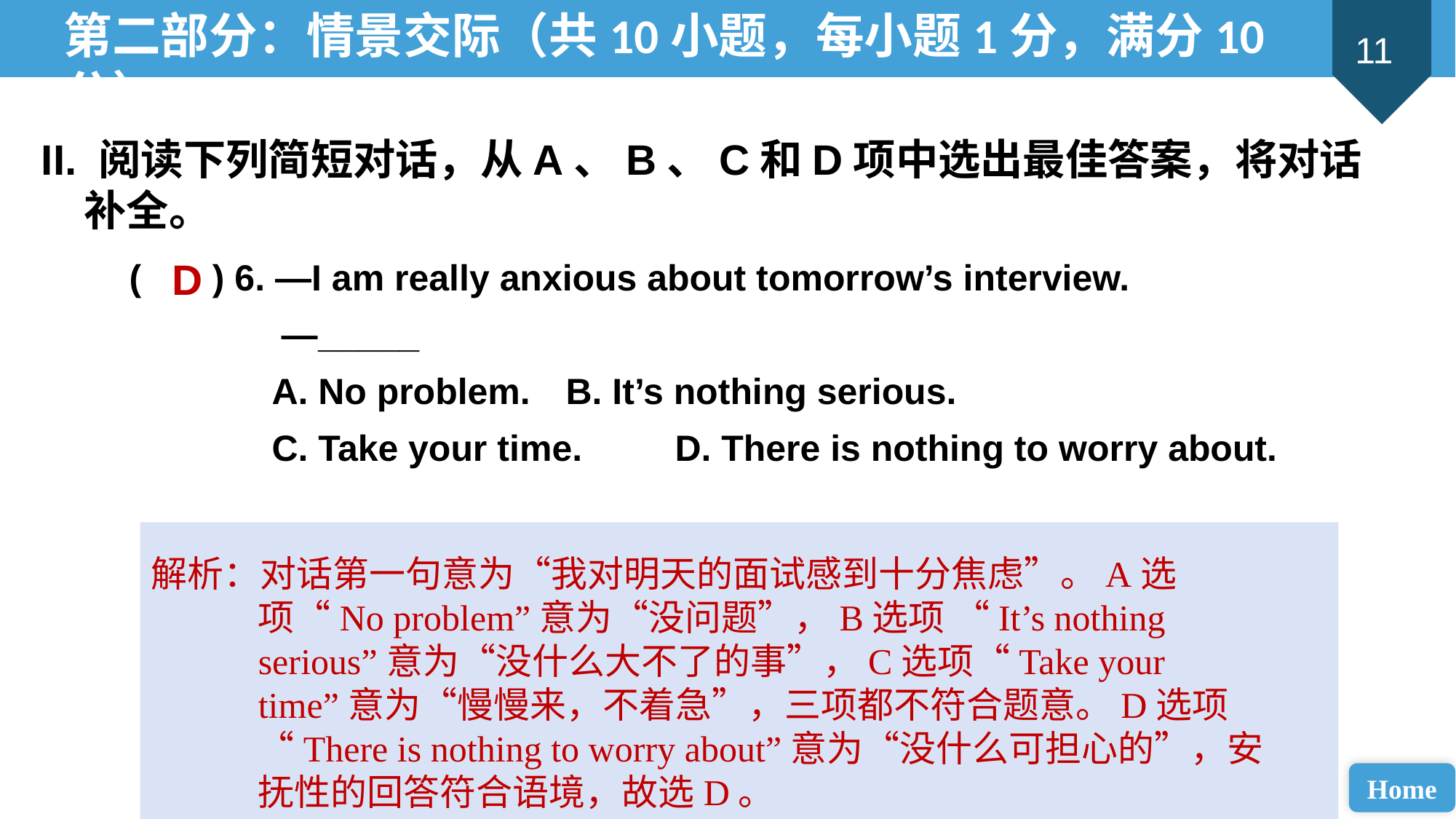

第二部分：情景交际（共10小题，每小题1分，满分10分）
II. 阅读下列简短对话，从A、B、C和D项中选出最佳答案，将对话补全。
(       ) 6. —I am really anxious about tomorrow’s interview.
               —_____
              A. No problem. 	B. It’s nothing serious.
              C. Take your time. 	D. There is nothing to worry about.
D

解析：对话第一句意为“我对明天的面试感到十分焦虑”。A选项“No problem”意为“没问题”，B选项 “It’s nothing serious”意为“没什么大不了的事”，C选项“Take your time”意为“慢慢来，不着急”，三项都不符合题意。D选项“There is nothing to worry about”意为“没什么可担心的”，安抚性的回答符合语境，故选D。